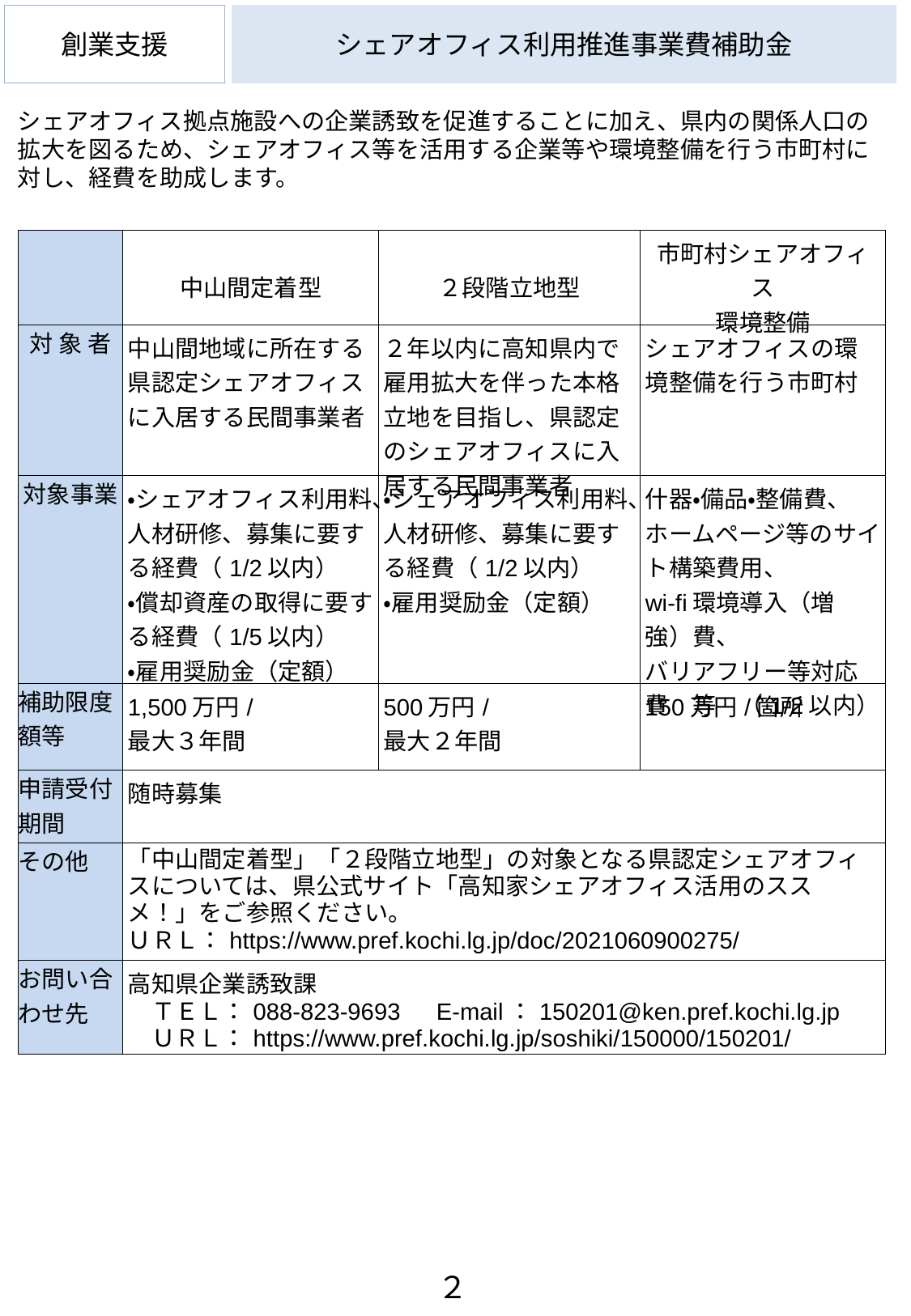

創業支援
# シェアオフィス利用推進事業費補助金
シェアオフィス拠点施設への企業誘致を促進することに加え、県内の関係人口の拡大を図るため、シェアオフィス等を活用する企業等や環境整備を行う市町村に対し、経費を助成します。
|  | 中山間定着型 | ２段階立地型 | 市町村シェアオフィス 環境整備 |
| --- | --- | --- | --- |
| 対 象 者 | 中山間地域に所在する県認定シェアオフィスに入居する民間事業者 | ２年以内に高知県内で雇用拡大を伴った本格立地を目指し、県認定のシェアオフィスに入居する民間事業者 | シェアオフィスの環境整備を行う市町村 |
| 対象事業 | ・シェアオフィス利用料、人材研修、募集に要する経費（1/2以内） ・償却資産の取得に要する経費（1/5以内） ・雇用奨励金（定額） | ・シェアオフィス利用料、人材研修、募集に要する経費（1/2以内） ・雇用奨励金（定額） | 什器・備品・整備費、 ホームページ等のサイト構築費用、 wi-fi環境導入（増強）費、 バリアフリー等対応費　等　（1/2以内） |
| 補助限度額等 | 1,500万円/ 最大３年間 | 500万円/ 最大２年間 | 150万円/箇所 |
| 申請受付期間 | 随時募集 |  |  |
| その他 | 「中山間定着型」「２段階立地型」の対象となる県認定シェアオフィスについては、県公式サイト「高知家シェアオフィス活用のススメ！」をご参照ください。 ＵＲＬ：https://www.pref.kochi.lg.jp/doc/2021060900275/ |  |  |
| お問い合わせ先 | 高知県企業誘致課 　ＴＥＬ：088-823-9693　E-mail：150201@ken.pref.kochi.lg.jp 　ＵＲＬ：https://www.pref.kochi.lg.jp/soshiki/150000/150201/ |  |  |
２